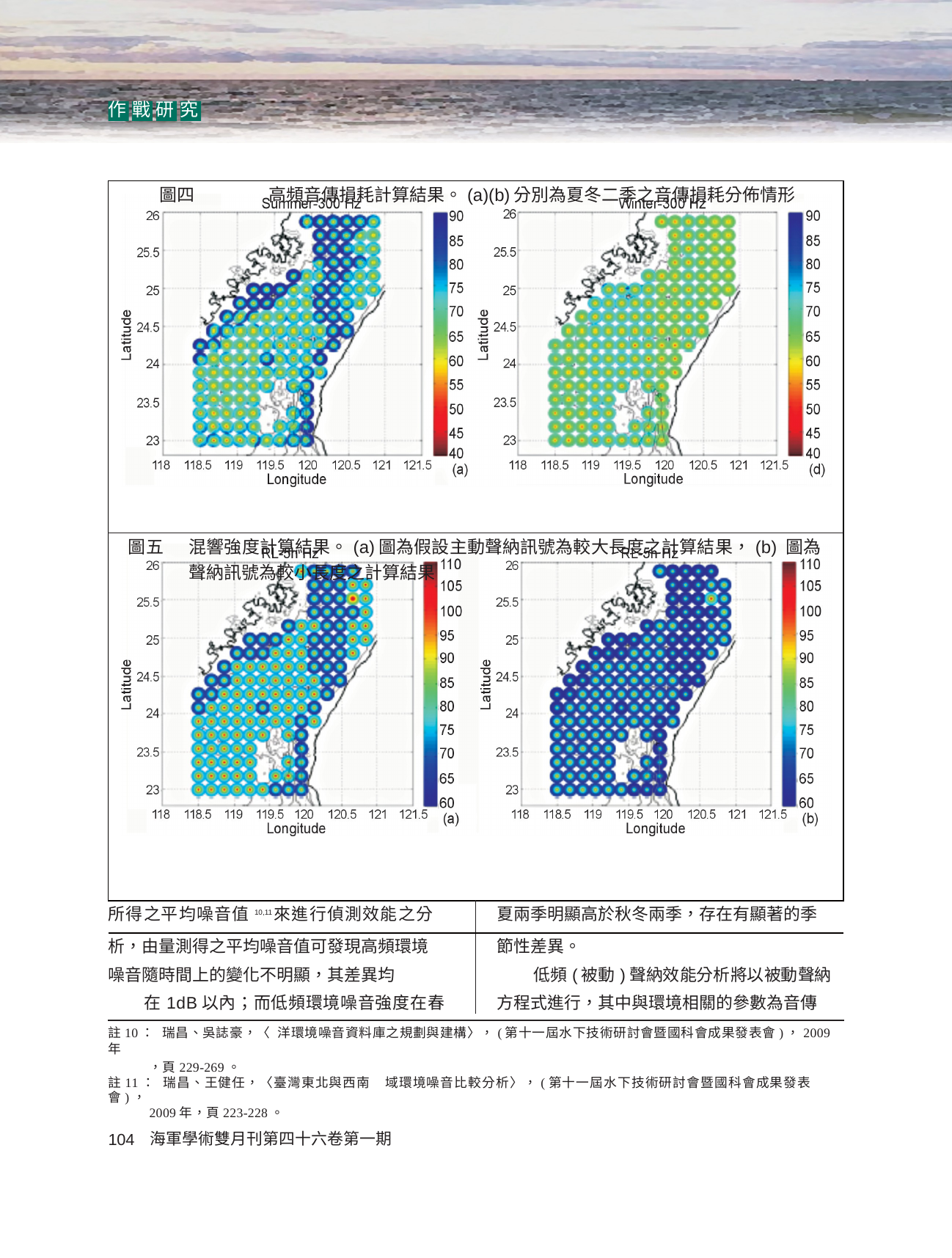

作 戰 研 究

| 圖四 高頻音傳損耗計算結果。(a)(b)分別為夏冬二季之音傳損耗分佈情形 |  |
| --- | --- |
| 圖五 混響強度計算結果。(a)圖為假設主動聲納訊號為較大長度之計算結果，(b) 圖為聲納訊號為較小長度之計算結果 |  |
| 所得之平均噪音值10,11來進行偵測效能之分 | 夏兩季明顯高於秋冬兩季，存在有顯著的季 |
| 析，由量測得之平均噪音值可發現高頻環境 | 節性差異。 |
| 噪音隨時間上的變化不明顯，其差異均 | 低頻(被動)聲納效能分析將以被動聲納 |
| 在1dB以內；而低頻環境噪音強度在春 | 方程式進行，其中與環境相關的參數為音傳 |

註10：  瑞昌、吳誌豪，〈  洋環境噪音資料庫之規劃與建構〉，(第十一屆水下技術研討會暨國科會成果發表會)，2009年
，頁229-269。
註11：  瑞昌、王健任，〈臺灣東北與西南    域環境噪音比較分析〉，(第十一屆水下技術研討會暨國科會成果發表會)，
2009年，頁223-228。
海軍學術雙月刊第四十六卷第一期
104